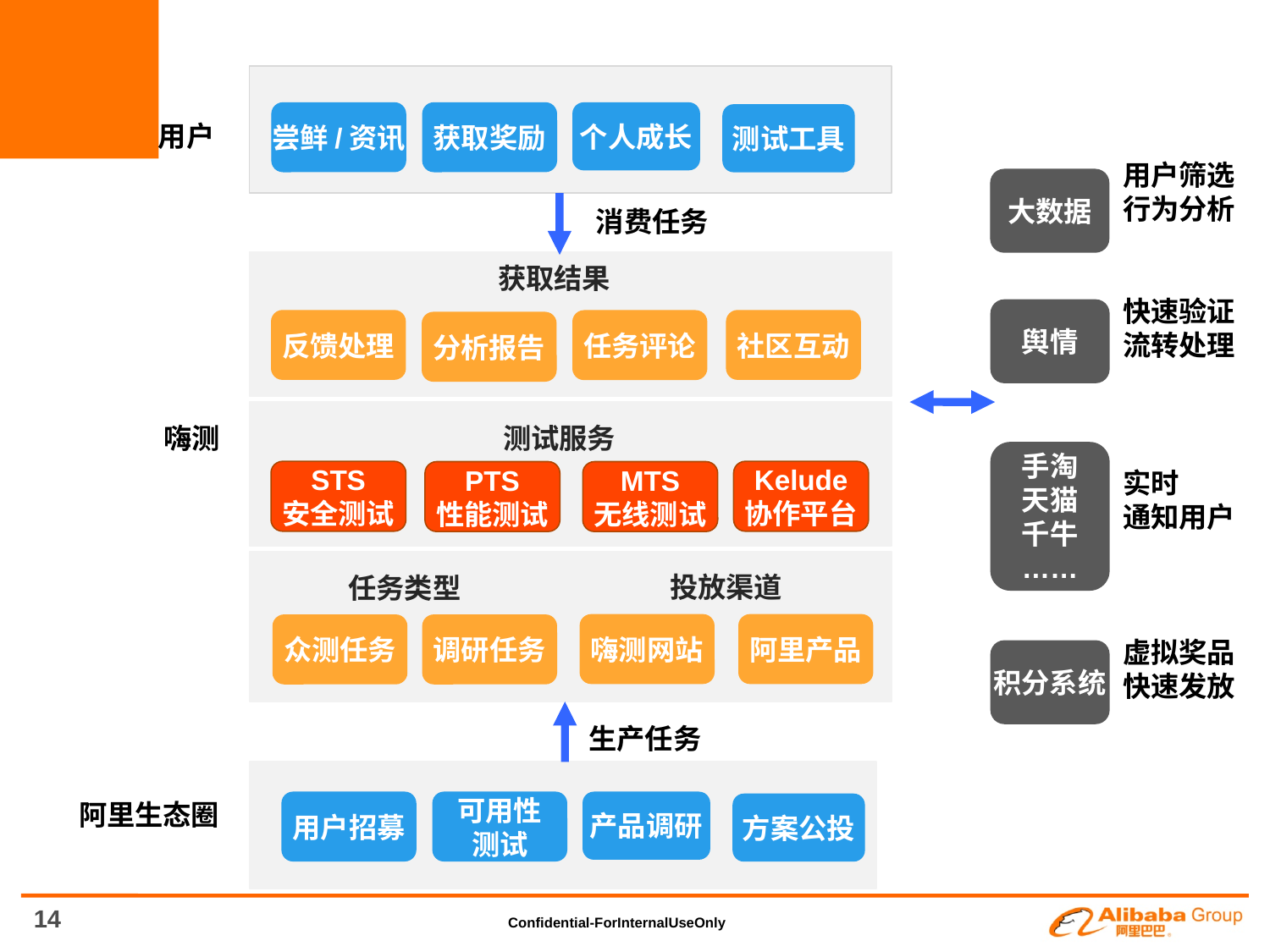

尝鲜/资讯
获取奖励
个人成长
测试工具
用户
用户筛选
行为分析
大数据

消费任务

获取结果
快速验证
流转处理
舆情
反馈处理
社区互动
任务评论
分析报告

     嗨测
测试服务
手淘
天猫
千牛
……
实时
通知用户
STS
安全测试
Kelude
协作平台
PTS
性能测试
MTS
无线测试

投放渠道
任务类型
嗨测网站
阿里产品
众测任务
调研任务
虚拟奖品
快速发放
积分系统

生产任务

阿里生态圈
用户招募
可用性
测试
产品调研
方案公投